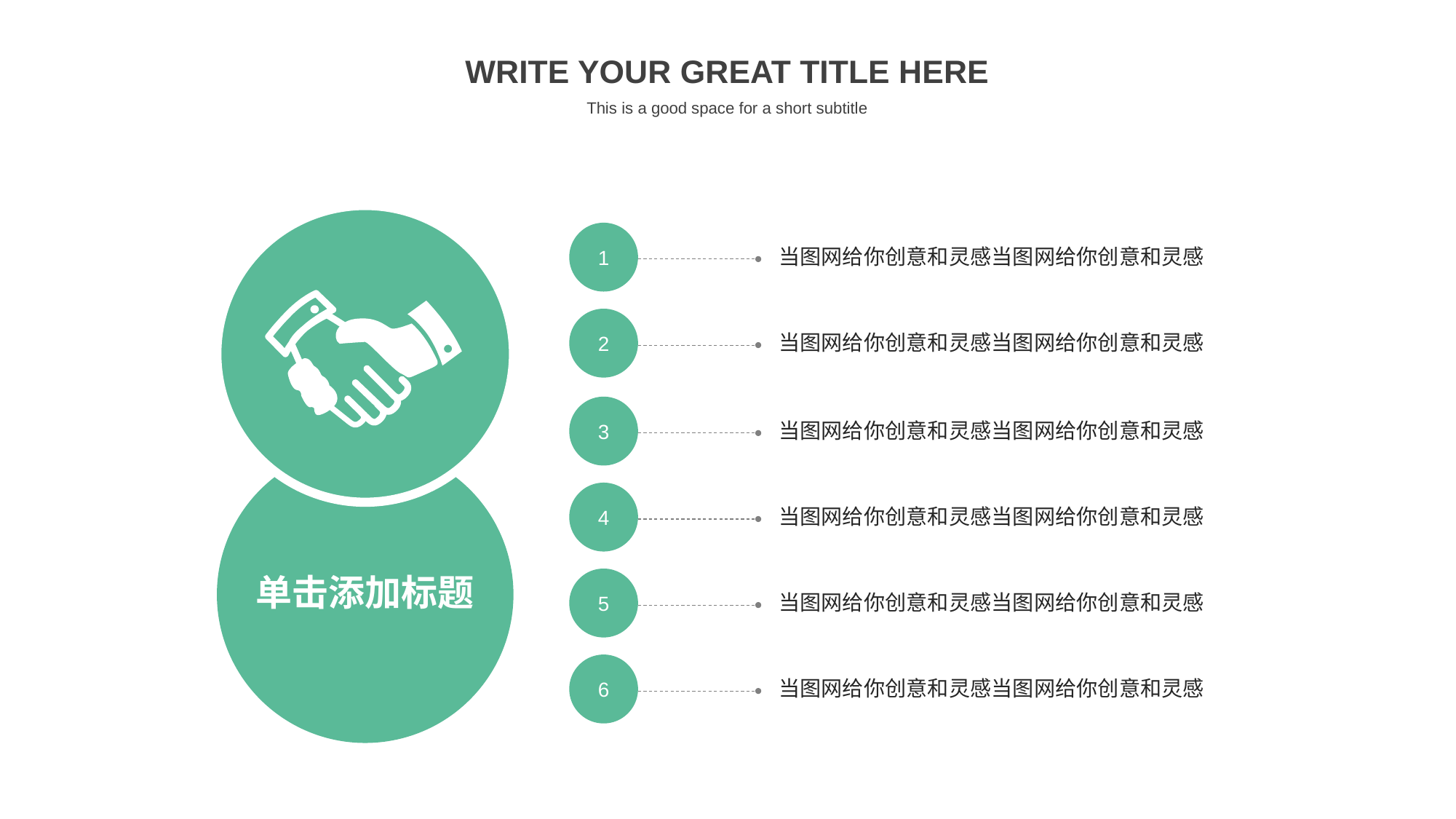

WRITE YOUR GREAT TITLE HERE
This is a good space for a short subtitle

1
当图网给你创意和灵感当图网给你创意和灵感

2
当图网给你创意和灵感当图网给你创意和灵感

3
当图网给你创意和灵感当图网给你创意和灵感

4
当图网给你创意和灵感当图网给你创意和灵感

5
单击添加标题
当图网给你创意和灵感当图网给你创意和灵感

6
当图网给你创意和灵感当图网给你创意和灵感